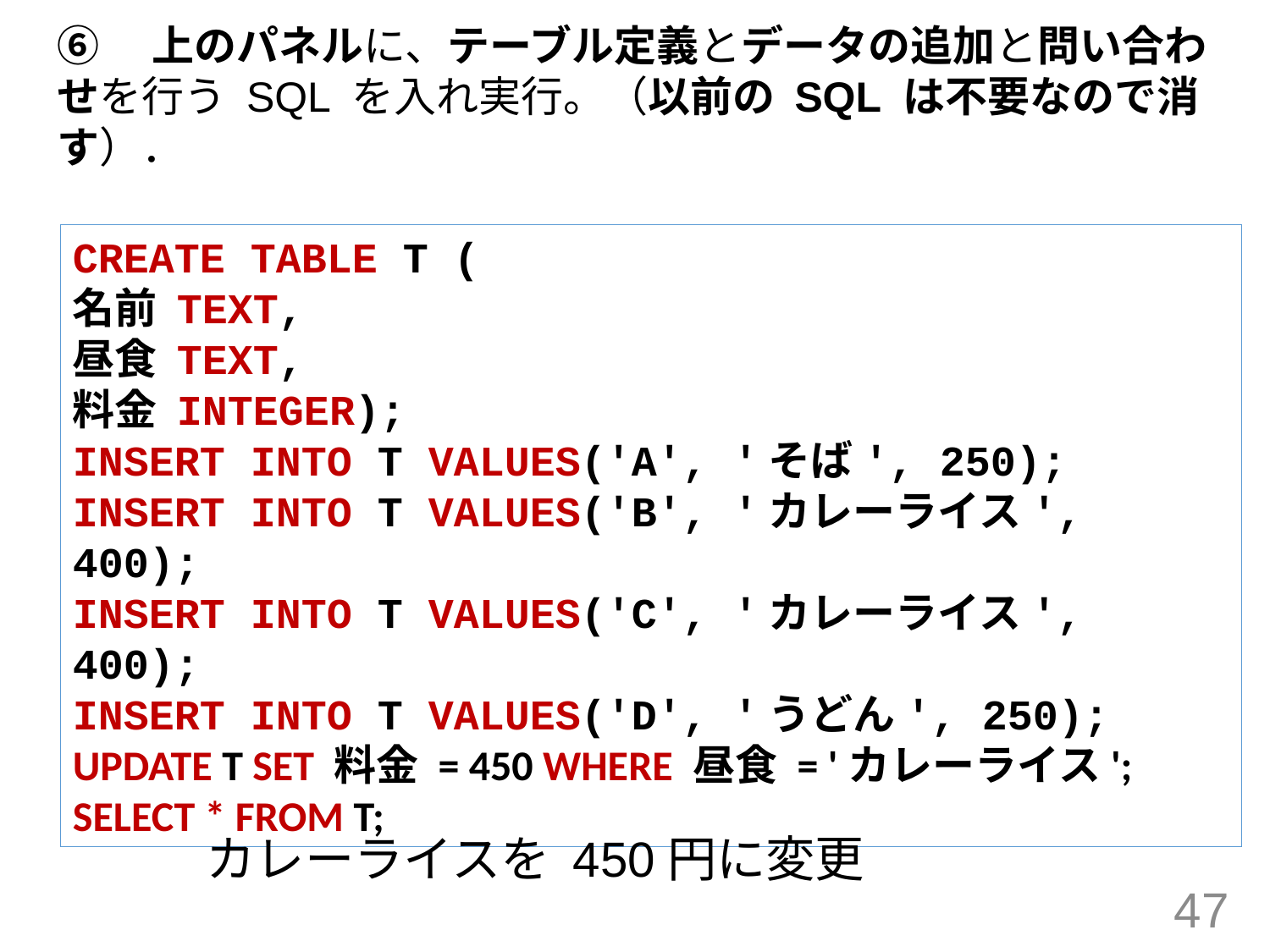

⑥　上のパネルに、テーブル定義とデータの追加と問い合わせを行う SQL を入れ実行。（以前の SQL は不要なので消す）．

CREATE TABLE T (
名前 TEXT,
昼食 TEXT,
料金 INTEGER);
INSERT INTO T VALUES('A', 'そば', 250);
INSERT INTO T VALUES('B', 'カレーライス', 400);
INSERT INTO T VALUES('C', 'カレーライス', 400);
INSERT INTO T VALUES('D', 'うどん', 250);
UPDATE T SET 料金 = 450 WHERE 昼食 = 'カレーライス';
SELECT * FROM T;
カレーライスを 450円に変更
47